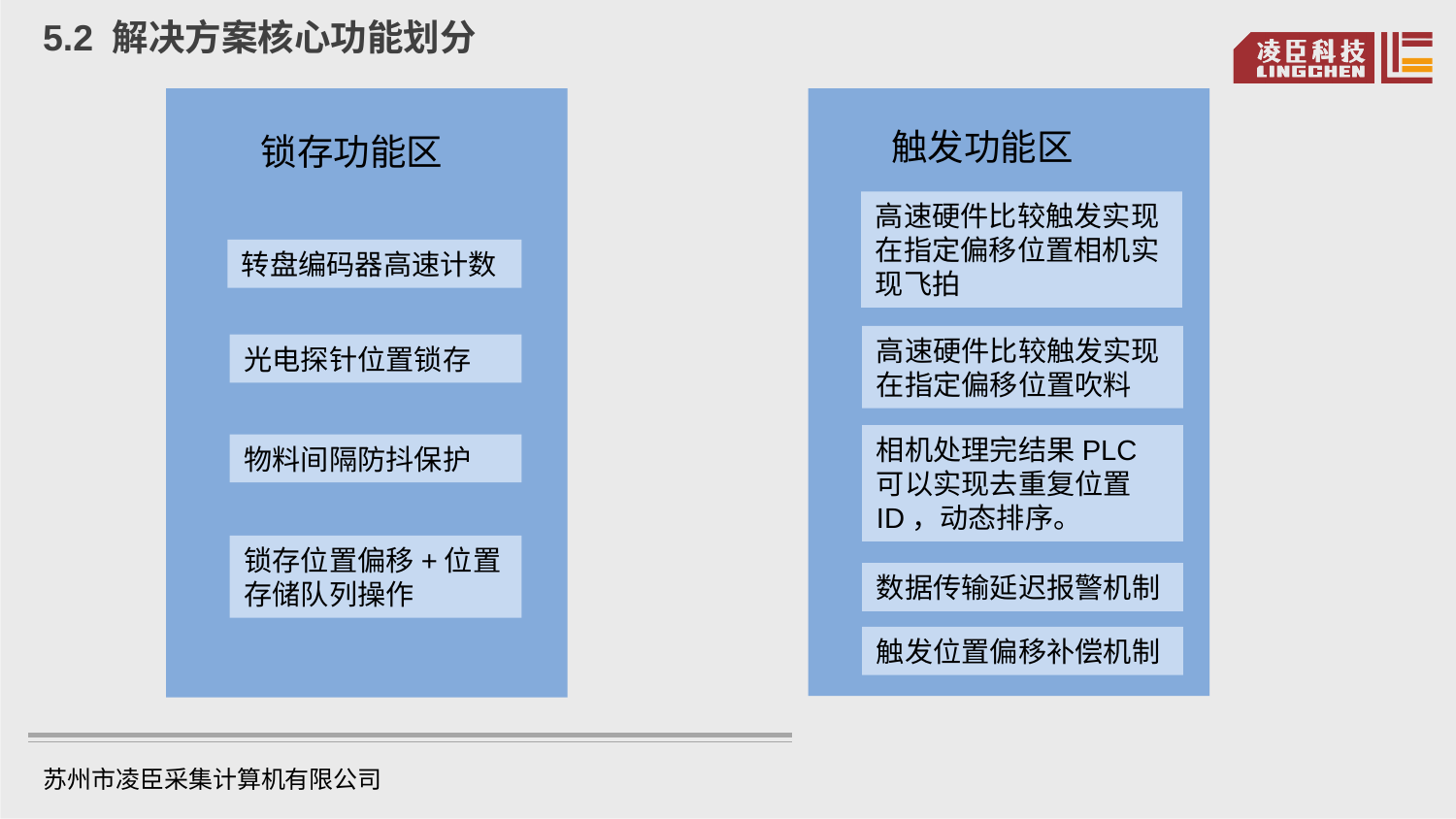

5.2 解决方案核心功能划分

触发功能区
锁存功能区
高速硬件比较触发实现在指定偏移位置相机实现飞拍
转盘编码器高速计数
高速硬件比较触发实现在指定偏移位置吹料
光电探针位置锁存
相机处理完结果PLC可以实现去重复位置ID，动态排序。
物料间隔防抖保护
锁存位置偏移+位置存储队列操作
数据传输延迟报警机制
触发位置偏移补偿机制